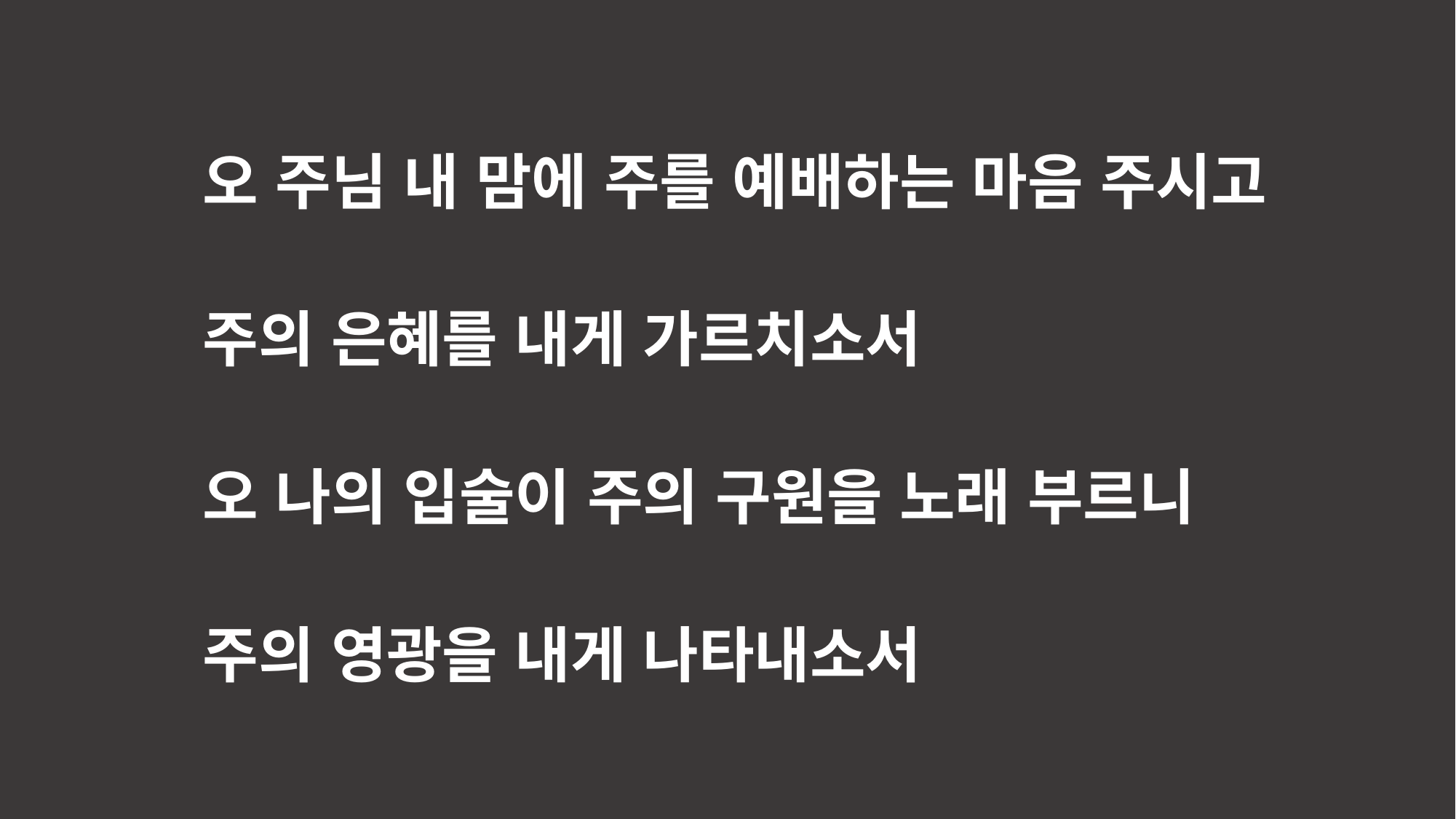

오 주님 내 맘에 주를 예배하는 마음 주시고
주의 은혜를 내게 가르치소서
오 나의 입술이 주의 구원을 노래 부르니
주의 영광을 내게 나타내소서